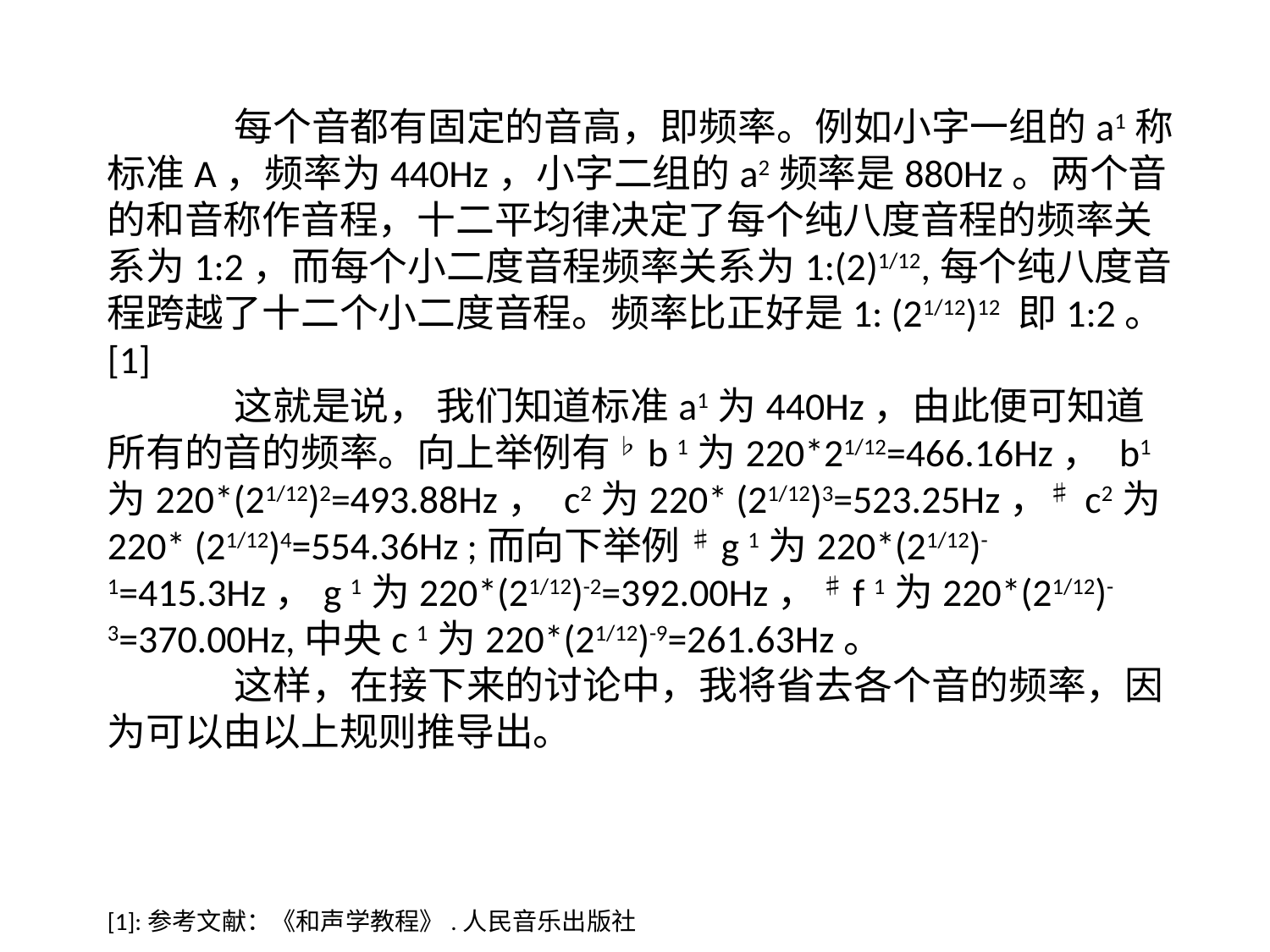

每个音都有固定的音高，即频率。例如小字一组的a1称标准A，频率为440Hz，小字二组的a2频率是880Hz。两个音的和音称作音程，十二平均律决定了每个纯八度音程的频率关系为1:2，而每个小二度音程频率关系为1:(2)1/12,每个纯八度音程跨越了十二个小二度音程。频率比正好是1: (21/12)12 即1:2。[1]
	这就是说， 我们知道标准a1为440Hz，由此便可知道所有的音的频率。向上举例有 ♭b 1为220*21/12=466.16Hz， b1为220*(21/12)2=493.88Hz， c2为220* (21/12)3=523.25Hz，♯ c2为220* (21/12)4=554.36Hz ;而向下举例 ♯g 1为220*(21/12)-1=415.3Hz，g 1为220*(21/12)-2=392.00Hz， ♯f 1为220*(21/12)-3=370.00Hz,中央c 1为220*(21/12)-9=261.63Hz。
	这样，在接下来的讨论中，我将省去各个音的频率，因为可以由以上规则推导出。

[1]:参考文献：《和声学教程》.人民音乐出版社